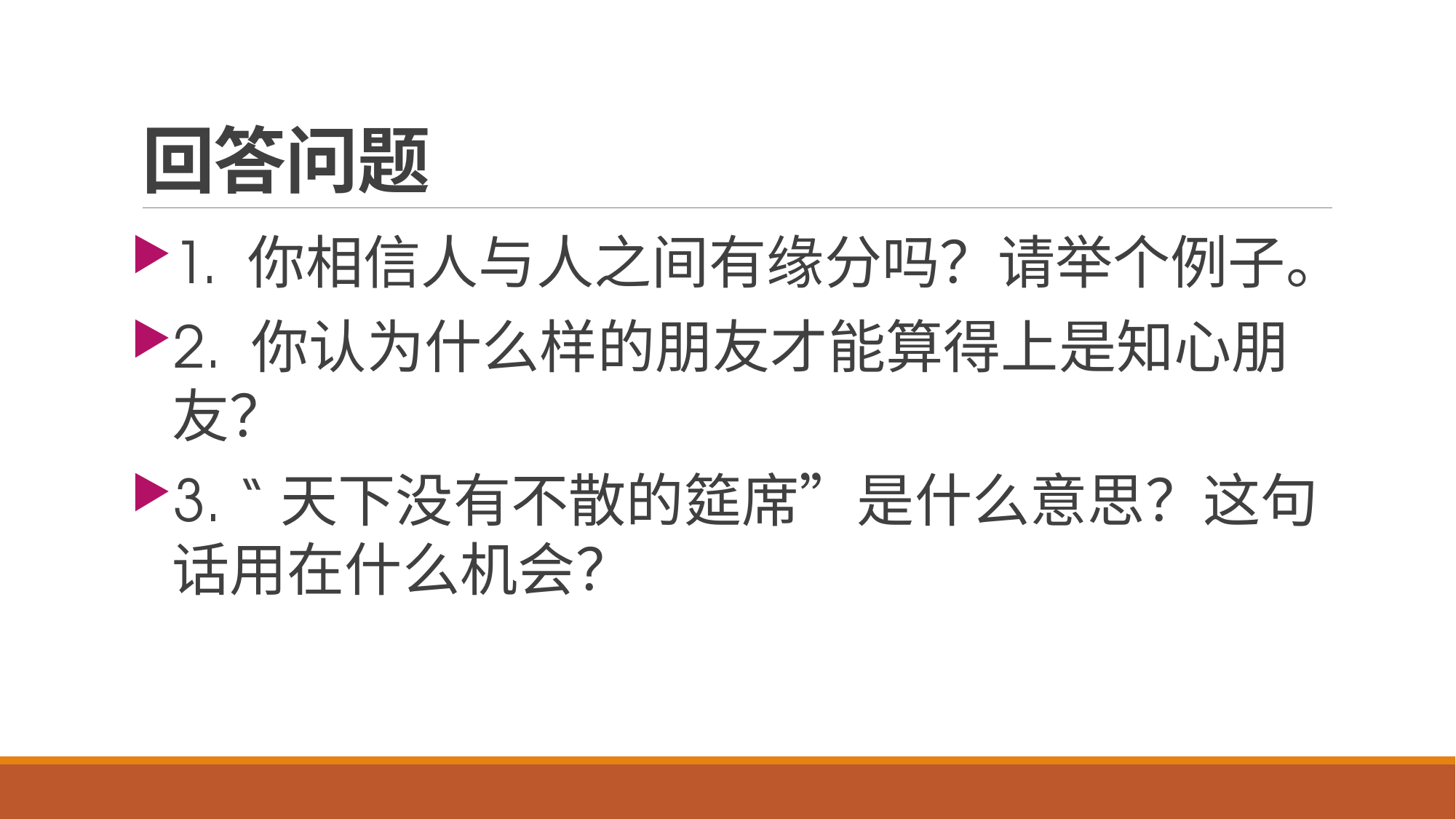

# 回答问题
1. 你相信人与人之间有缘分吗？请举个例子。
2. 你认为什么样的朋友才能算得上是知心朋友？
3. “天下没有不散的筵席”是什么意思？这句话用在什么机会？